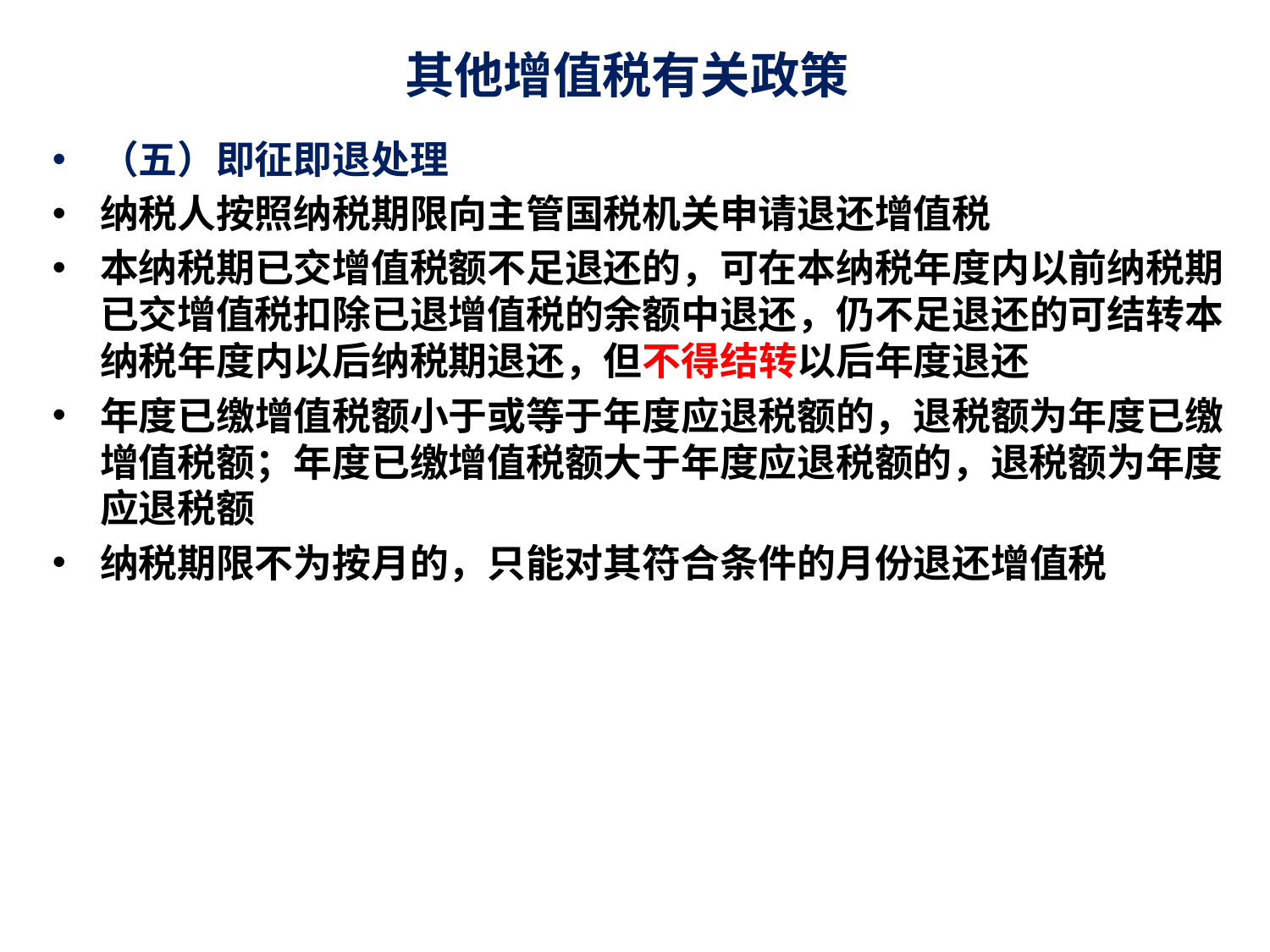

# 其他增值税有关政策
（五）即征即退处理
纳税人按照纳税期限向主管国税机关申请退还增值税
本纳税期已交增值税额不足退还的，可在本纳税年度内以前纳税期已交增值税扣除已退增值税的余额中退还，仍不足退还的可结转本纳税年度内以后纳税期退还，但不得结转以后年度退还
年度已缴增值税额小于或等于年度应退税额的，退税额为年度已缴增值税额；年度已缴增值税额大于年度应退税额的，退税额为年度应退税额
纳税期限不为按月的，只能对其符合条件的月份退还增值税